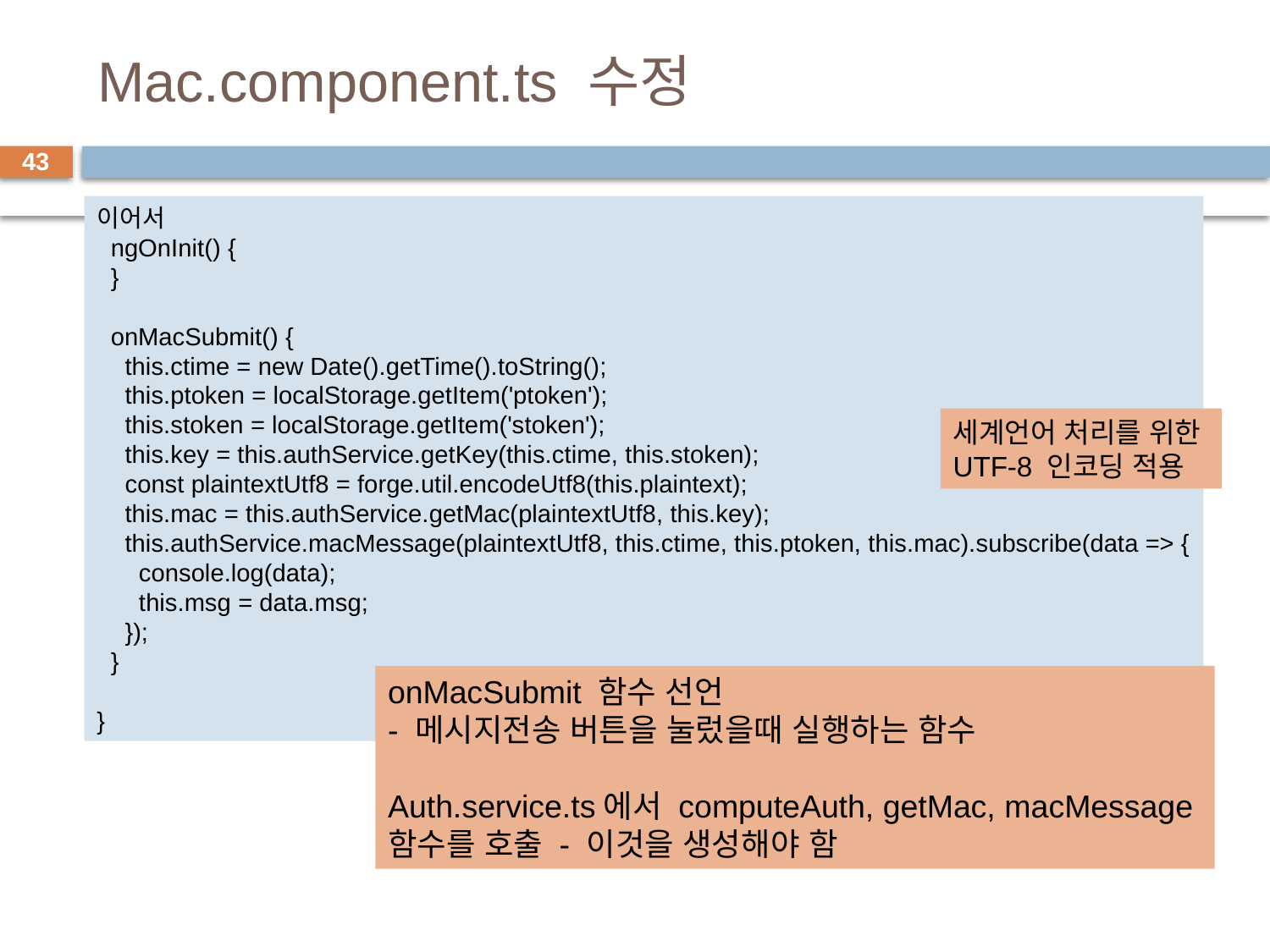

# Mac.component.ts 수정
43
이어서
  ngOnInit() {
  }
  onMacSubmit() {
    this.ctime = new Date().getTime().toString();
    this.ptoken = localStorage.getItem('ptoken');
    this.stoken = localStorage.getItem('stoken');
    this.key = this.authService.getKey(this.ctime, this.stoken);
    const plaintextUtf8 = forge.util.encodeUtf8(this.plaintext);
    this.mac = this.authService.getMac(plaintextUtf8, this.key);
    this.authService.macMessage(plaintextUtf8, this.ctime, this.ptoken, this.mac).subscribe(data => {
      console.log(data);
      this.msg = data.msg;
    });
  }
}
세계언어 처리를 위한
UTF-8 인코딩 적용
onMacSubmit 함수 선언
- 메시지전송 버튼을 눌렀을때 실행하는 함수

Auth.service.ts에서 computeAuth, getMac, macMessage
함수를 호출 - 이것을 생성해야 함